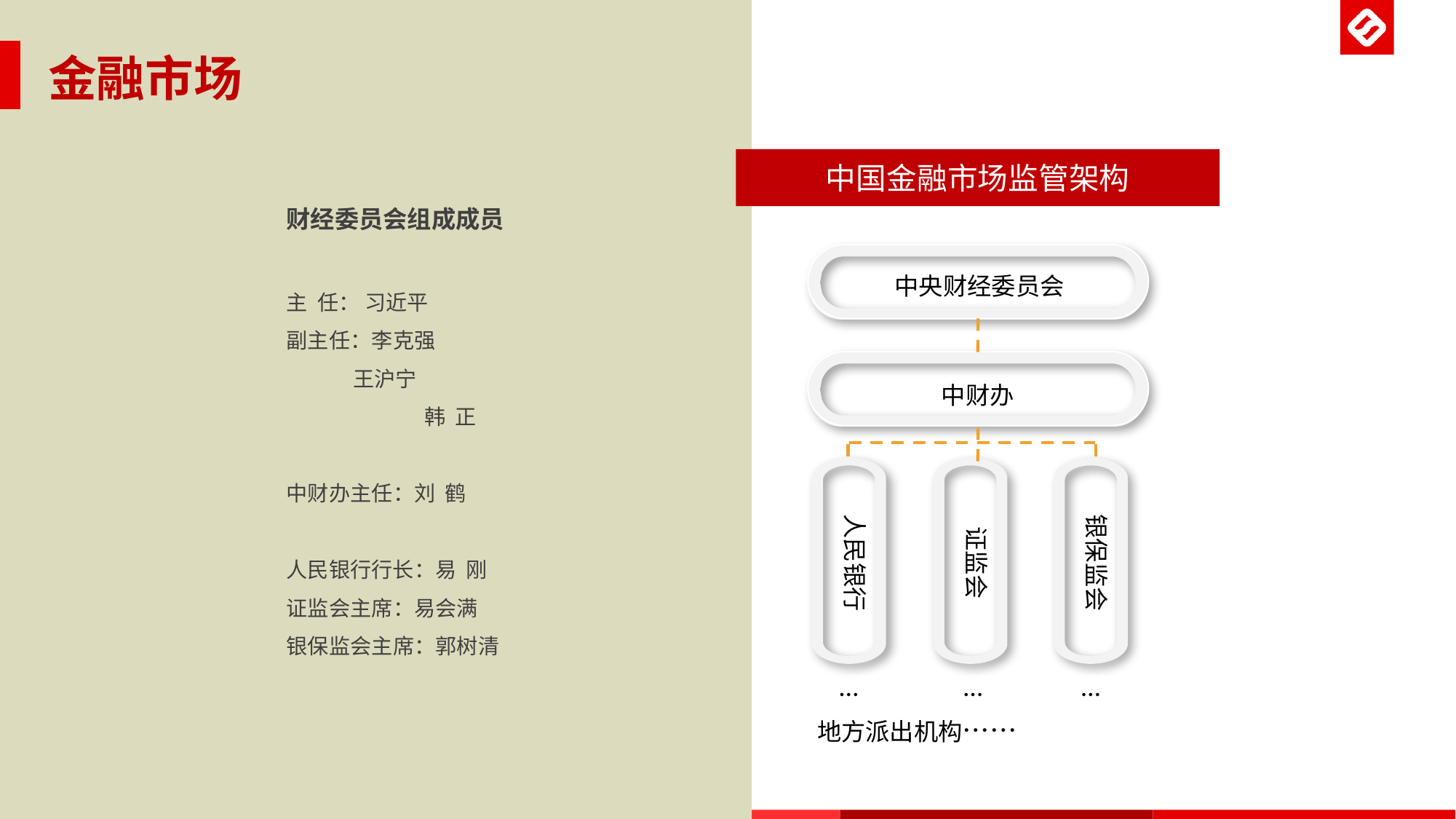

金融市场

中国金融市场监管架构
财经委员会组成成员

主  任： 习近平
副主任：李克强
             王沪宁
	     韩  正

中财办主任：刘  鹤

人民银行行长：易  刚
证监会主席：易会满
银保监会主席：郭树清

中央财经委员会

中财办
人民银行

证监会

银保监会

…
…
…
地方派出机构……